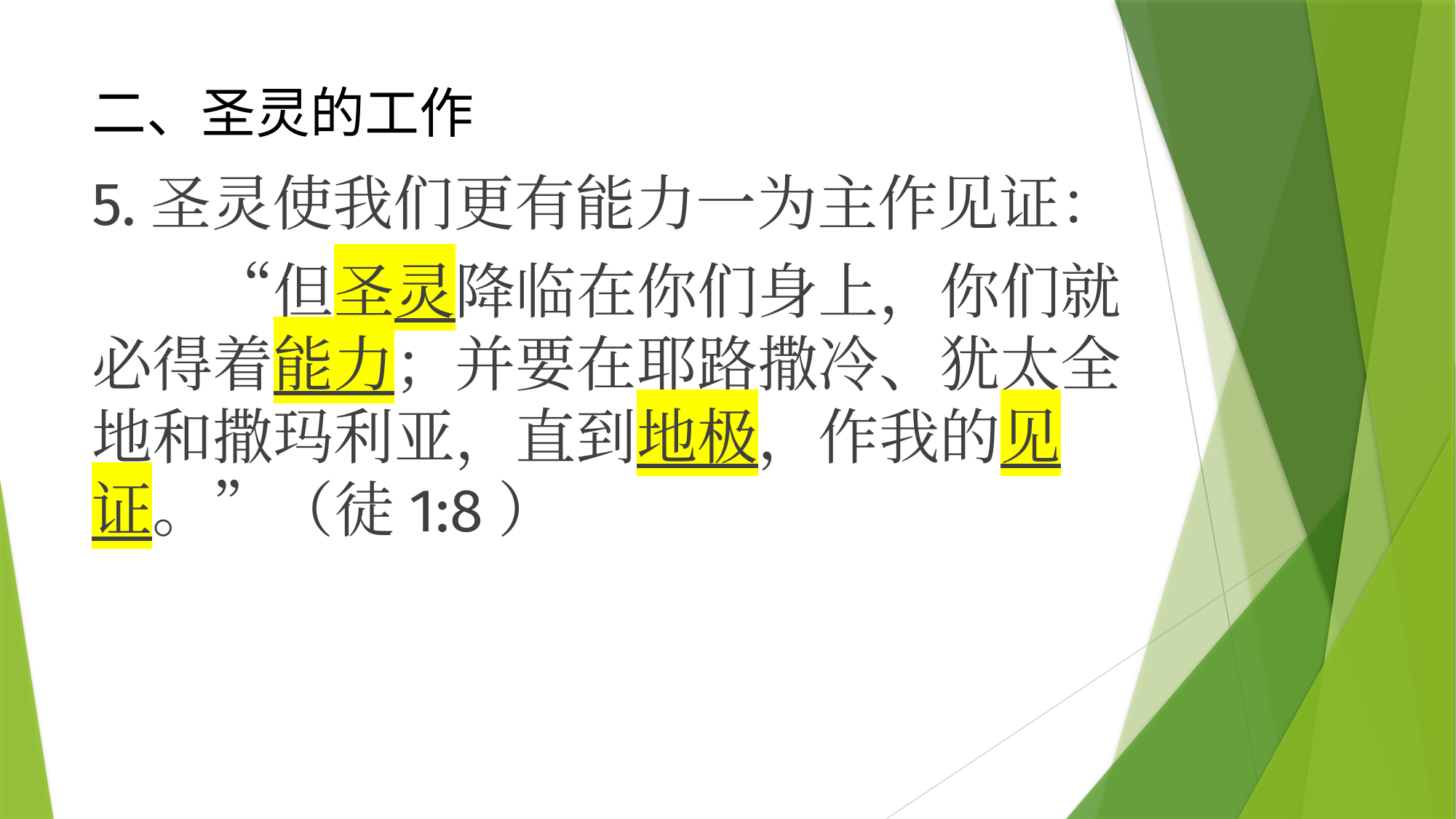

# 二、圣灵的工作
5.圣灵使我们更有能力一为主作见证：
　　“但圣灵降临在你们身上，你们就必得着能力；并要在耶路撒冷、犹太全地和撒玛利亚，直到地极，作我的见证。”（徒1:8）